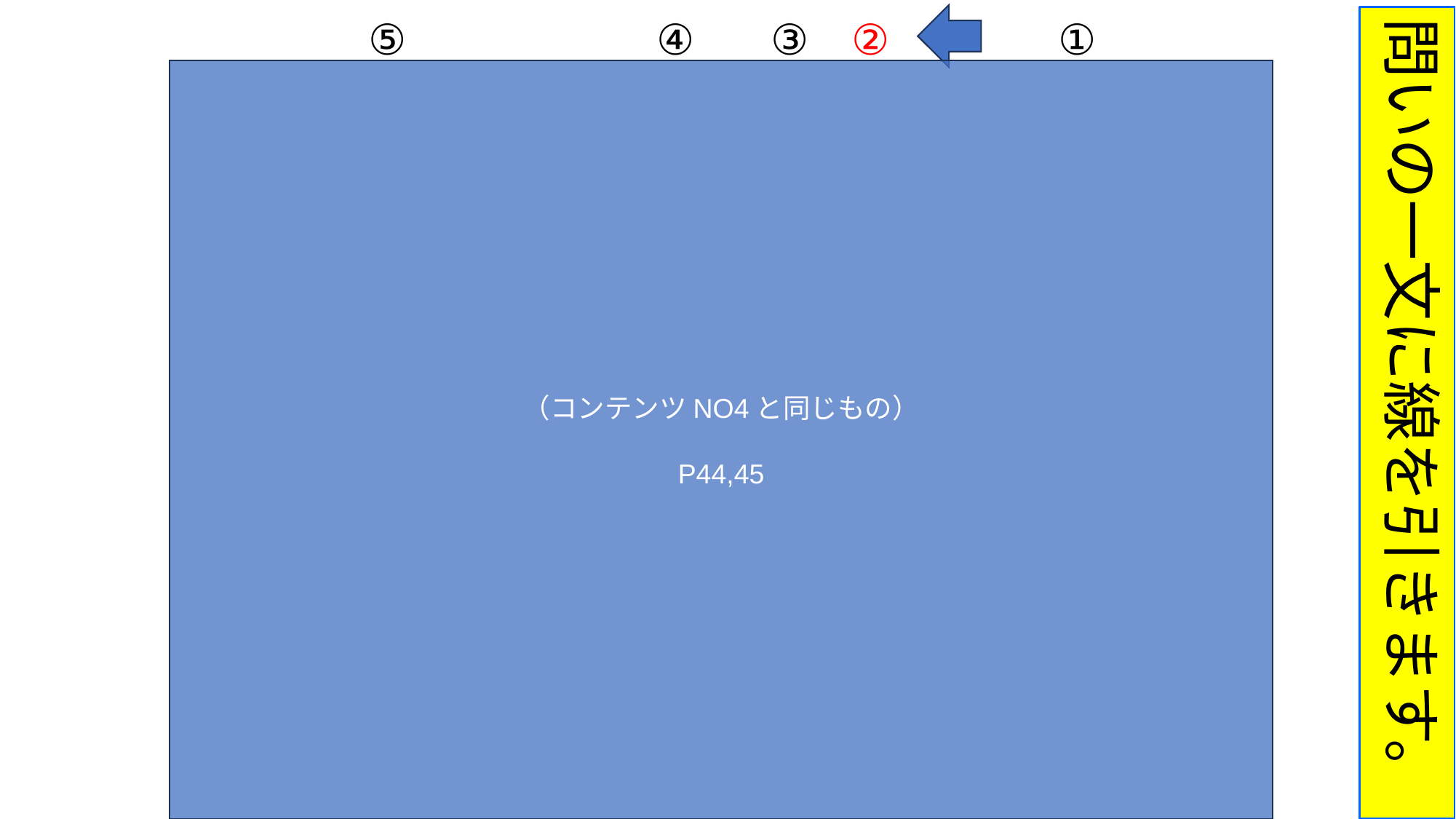

⑤
④
③
②
①
問いの一文に線を引きます。
（コンテンツNO4と同じもの）

P44,45